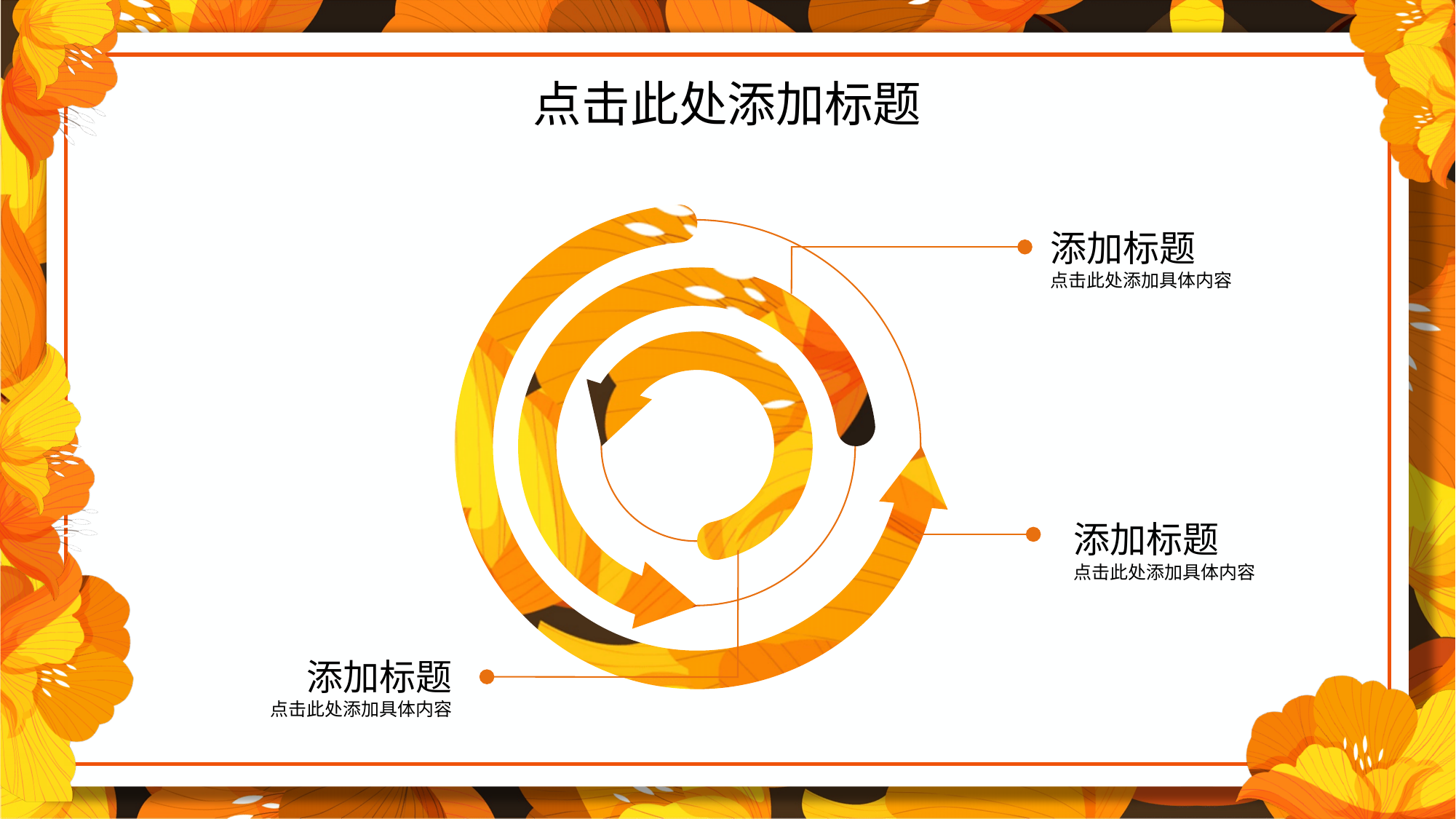

点击此处添加标题

添加标题
点击此处添加具体内容

添加标题
点击此处添加具体内容

添加标题
点击此处添加具体内容